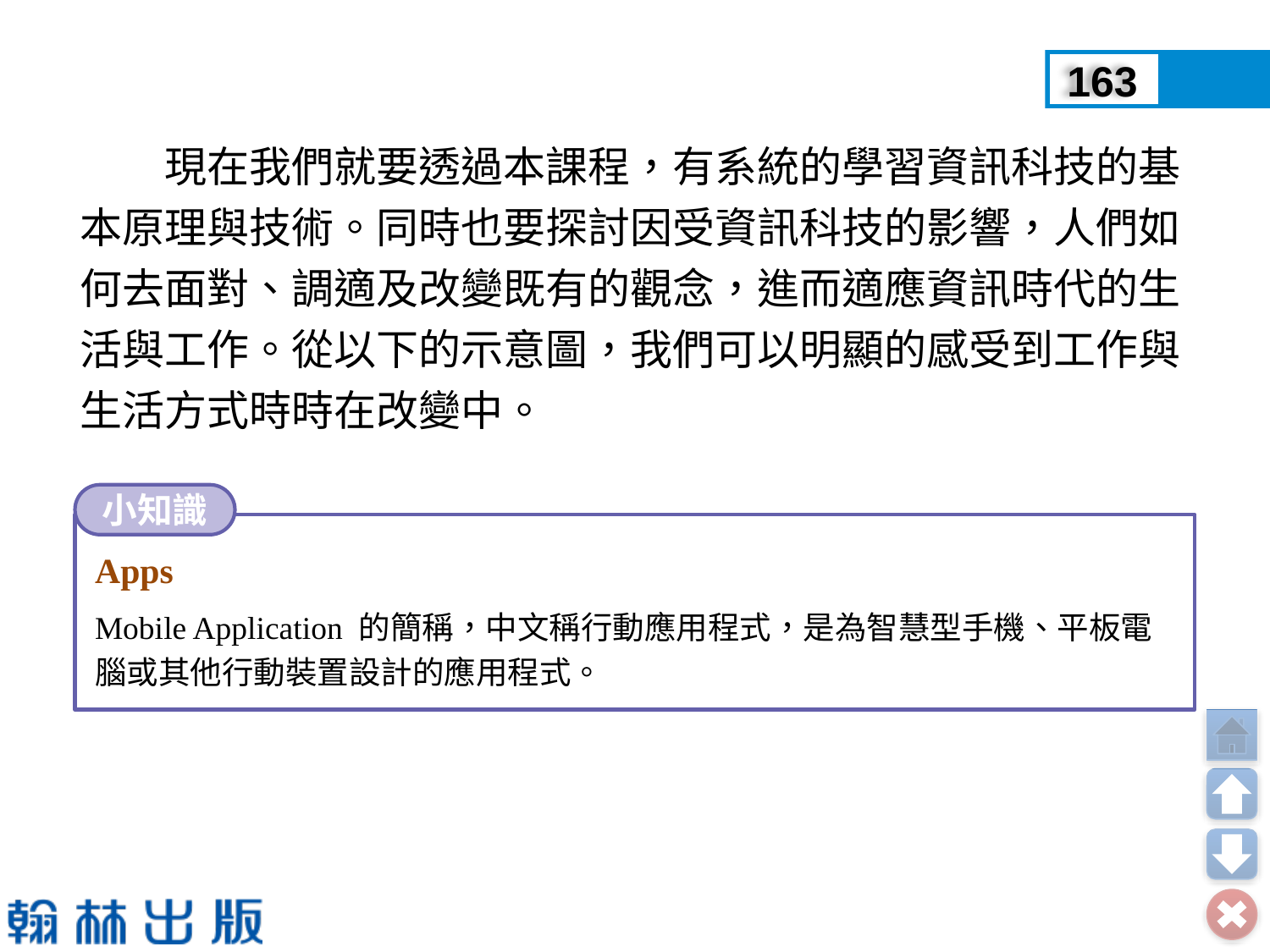

163
　　現在我們就要透過本課程，有系統的學習資訊科技的基本原理與技術。同時也要探討因受資訊科技的影響，人們如何去面對、調適及改變既有的觀念，進而適應資訊時代的生活與工作。從以下的示意圖，我們可以明顯的感受到工作與生活方式時時在改變中。
小知識

Apps
Mobile Application 的簡稱，中文稱行動應用程式，是為智慧型手機、平板電腦或其他行動裝置設計的應用程式。